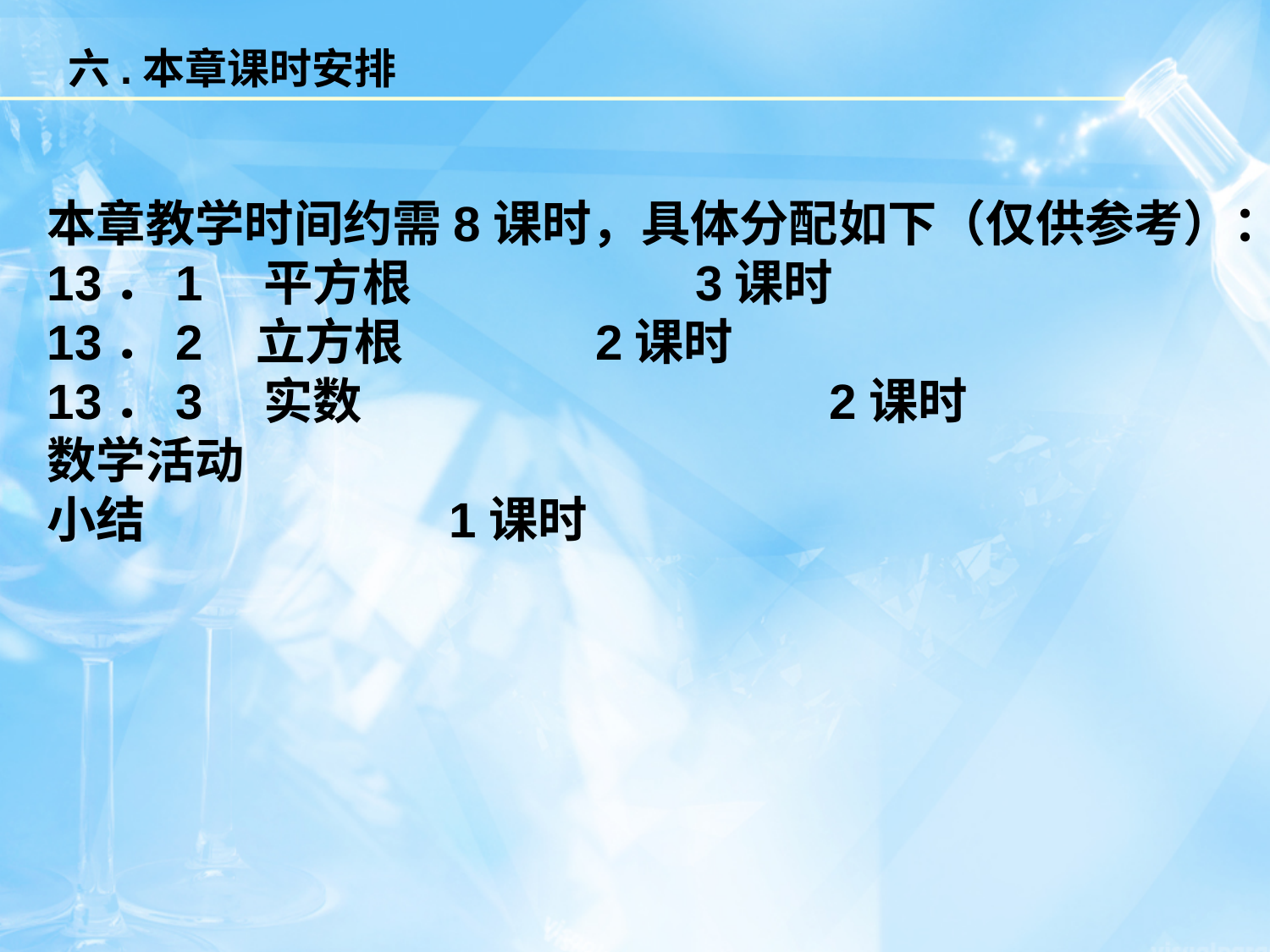

六.本章课时安排
本章教学时间约需8课时，具体分配如下（仅供参考）：
13．1　平方根　　　           3课时
13．2   立方根                2课时
13．3　实数 　　　　　　　　　2课时
数学活动
小结                          1课时